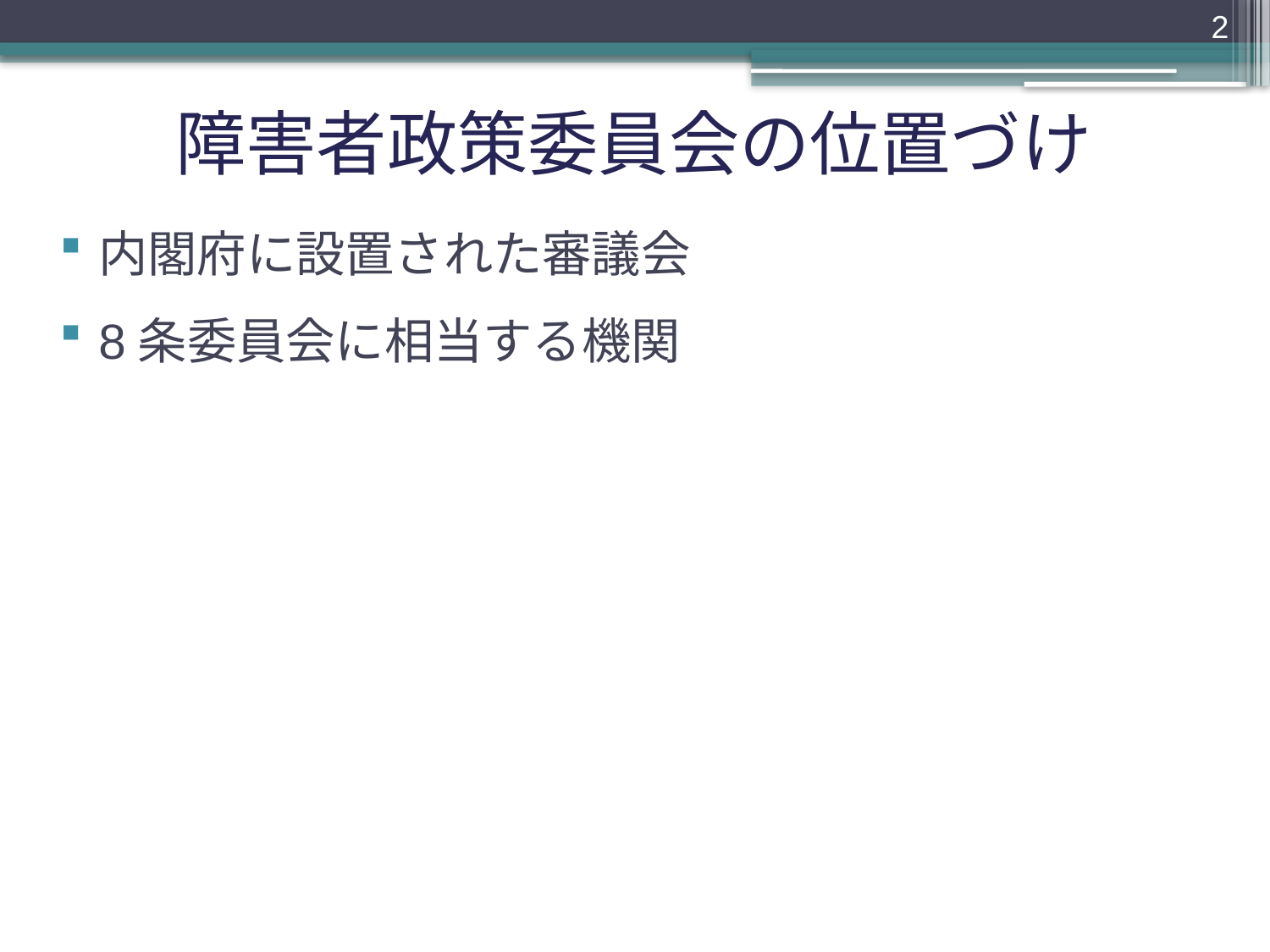

2
# 障害者政策委員会の位置づけ
内閣府に設置された審議会
8条委員会に相当する機関